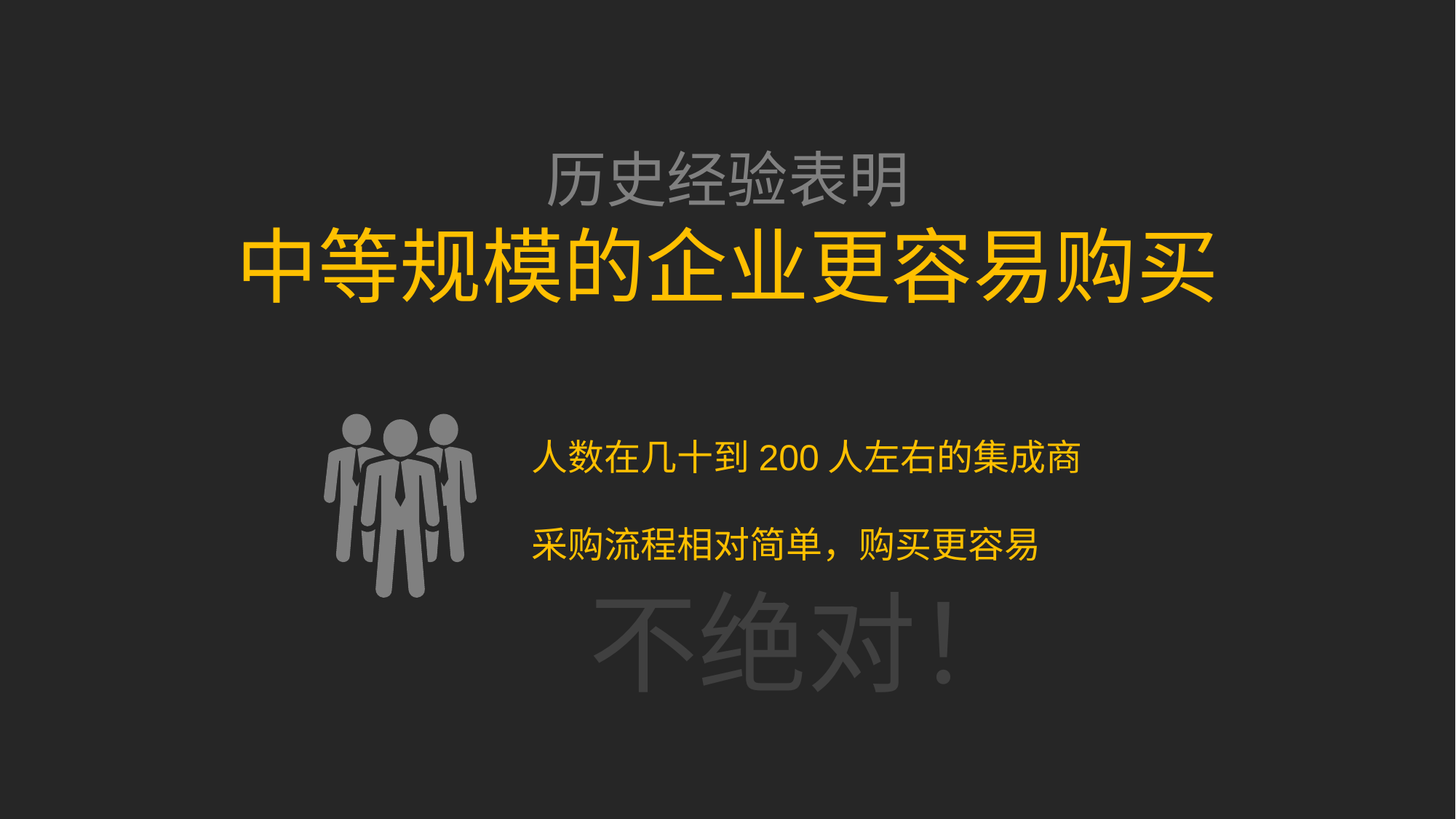

历史经验表明
中等规模的企业更容易购买
人数在几十到200人左右的集成商
采购流程相对简单，购买更容易

不绝对！